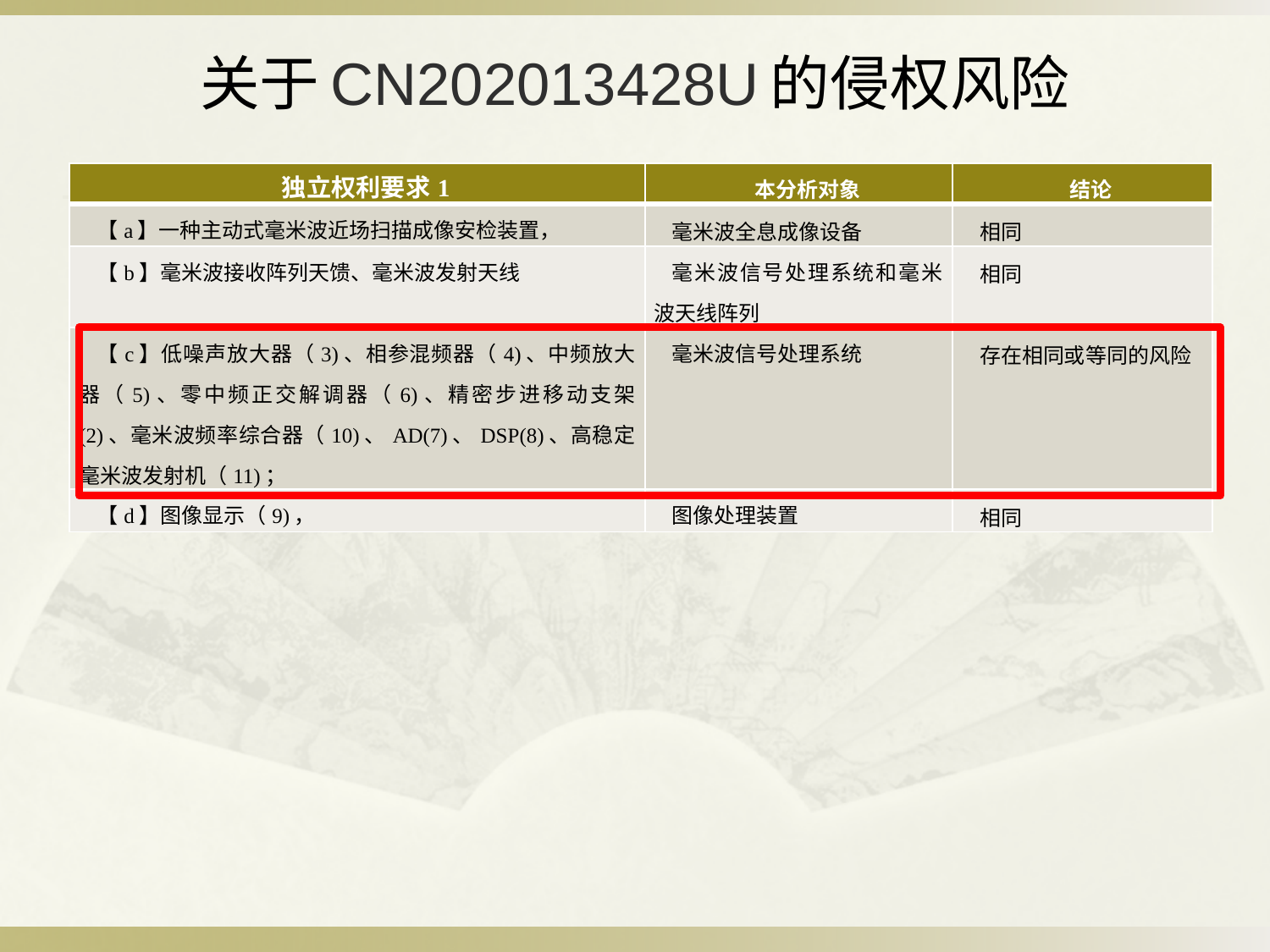

# 关于CN202013428U的侵权风险
| 独立权利要求1 | 本分析对象 | 结论 |
| --- | --- | --- |
| 【a】一种主动式毫米波近场扫描成像安检装置， | 毫米波全息成像设备 | 相同 |
| 【b】毫米波接收阵列天馈、毫米波发射天线 | 毫米波信号处理系统和毫米波天线阵列 | 相同 |
| 【c】低噪声放大器（3)、相参混频器（4)、中频放大器（5)、零中频正交解调器（6)、精密步进移动支架 (2)、毫米波频率综合器（10)、AD(7)、DSP(8)、高稳定毫米波发射机（11)； | 毫米波信号处理系统 | 存在相同或等同的风险 |
| 【d】图像显示（9)， | 图像处理装置 | 相同 |